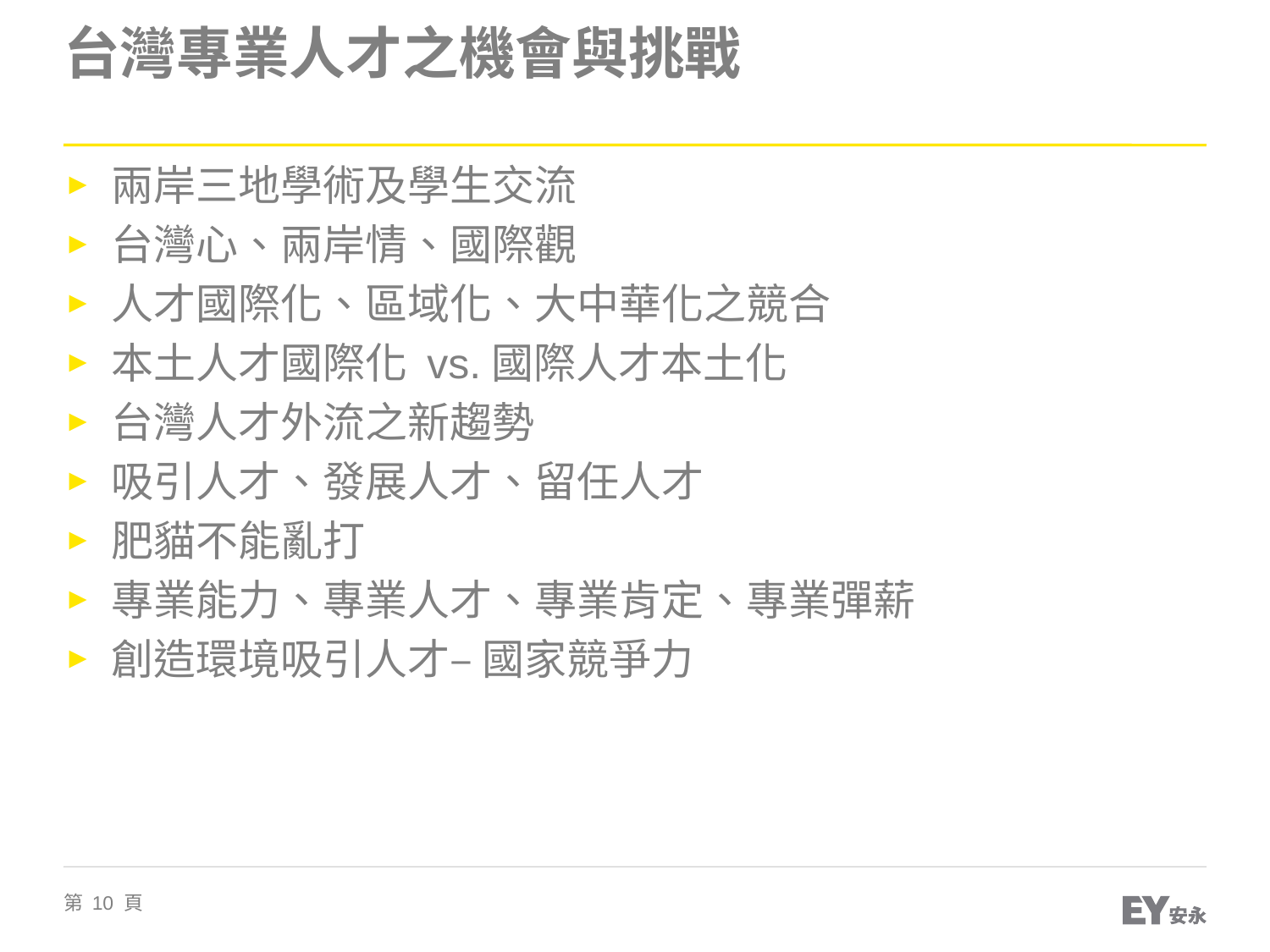

# 台灣專業人才之機會與挑戰
兩岸三地學術及學生交流
台灣心、兩岸情、國際觀
人才國際化、區域化、大中華化之競合
本土人才國際化 vs.國際人才本土化
台灣人才外流之新趨勢
吸引人才、發展人才、留任人才
肥貓不能亂打
專業能力、專業人才、專業肯定、專業彈薪
創造環境吸引人才– 國家競爭力